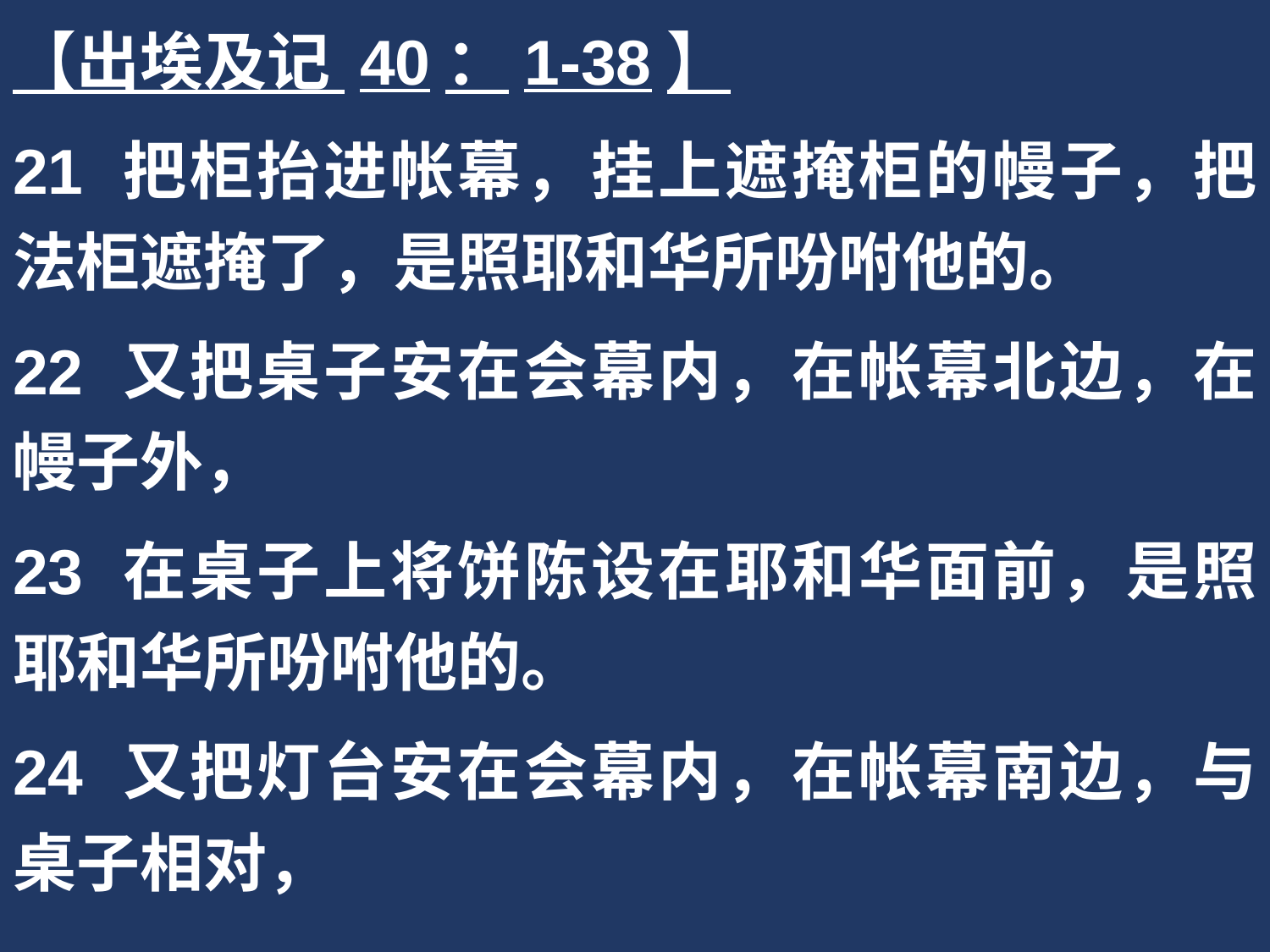

【出埃及记 40：1-38】
21 把柜抬进帐幕，挂上遮掩柜的幔子，把法柜遮掩了，是照耶和华所吩咐他的。
22 又把桌子安在会幕内，在帐幕北边，在幔子外，
23 在桌子上将饼陈设在耶和华面前，是照耶和华所吩咐他的。
24 又把灯台安在会幕内，在帐幕南边，与桌子相对，